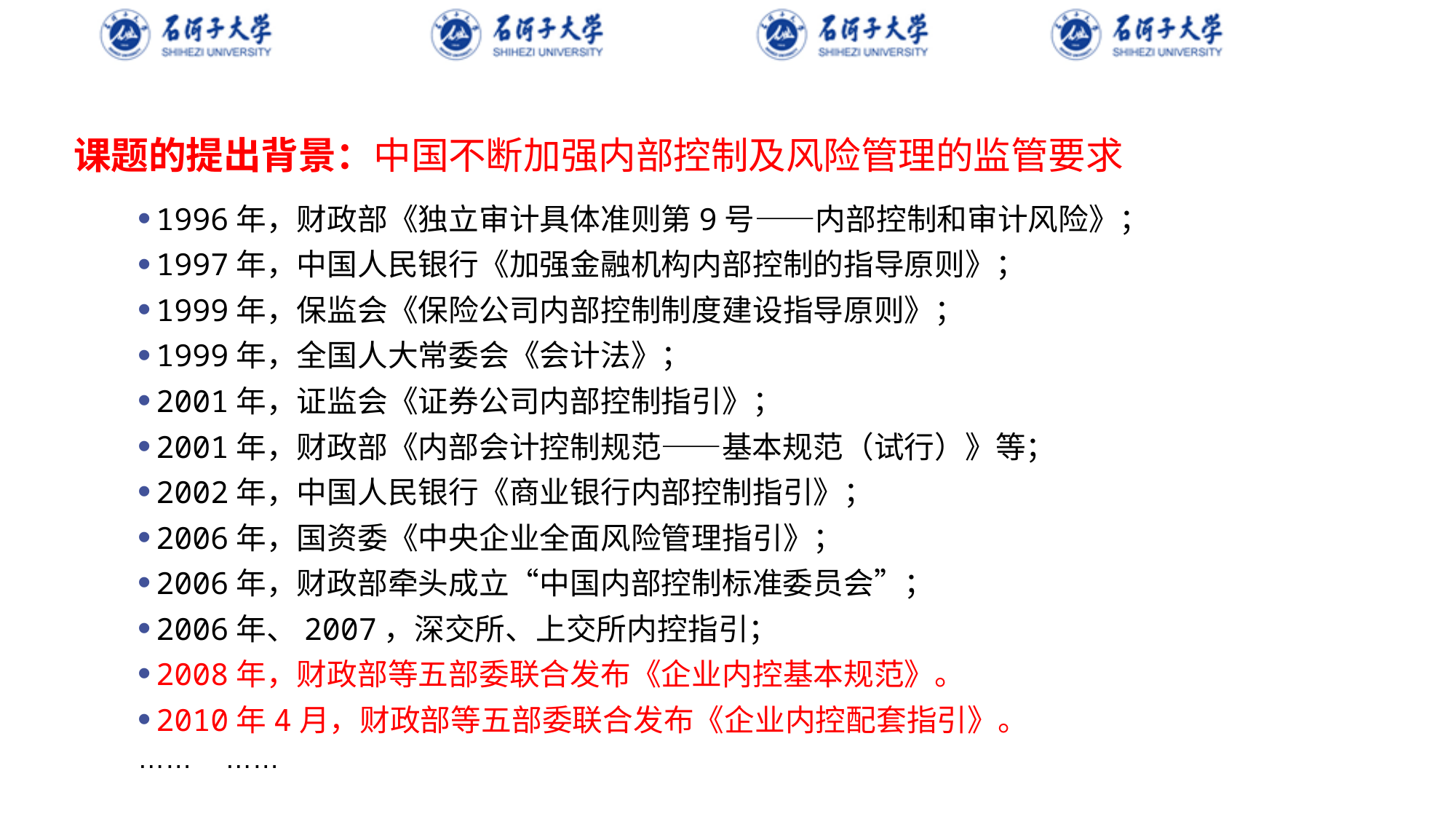

# 课题的提出背景：中国不断加强内部控制及风险管理的监管要求
1996年，财政部《独立审计具体准则第9号——内部控制和审计风险》；
1997年，中国人民银行《加强金融机构内部控制的指导原则》；
1999年，保监会《保险公司内部控制制度建设指导原则》；
1999年，全国人大常委会《会计法》；
2001年，证监会《证券公司内部控制指引》；
2001年，财政部《内部会计控制规范——基本规范（试行）》等；
2002年，中国人民银行《商业银行内部控制指引》；
2006年，国资委《中央企业全面风险管理指引》；
2006年，财政部牵头成立“中国内部控制标准委员会”；
2006年、2007，深交所、上交所内控指引；
2008年，财政部等五部委联合发布《企业内控基本规范》。
2010年4月，财政部等五部委联合发布《企业内控配套指引》。
……  ……